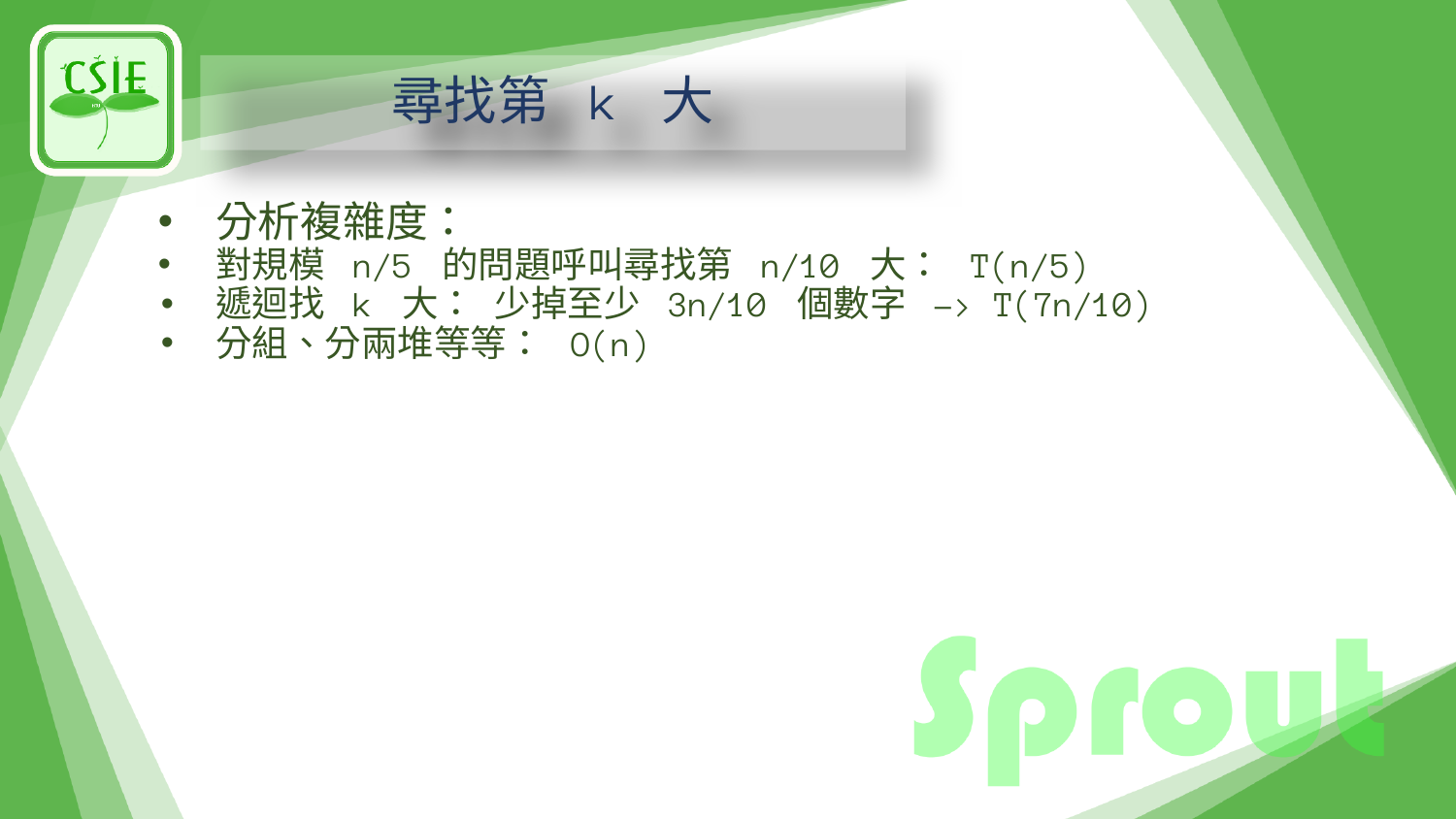

# 尋找第 k 大
分析複雜度：
對規模 n/5 的問題呼叫尋找第 n/10 大： T(n/5)
遞迴找 k 大： 少掉至少 3n/10 個數字 -> T(7n/10)
分組、分兩堆等等： O(n)